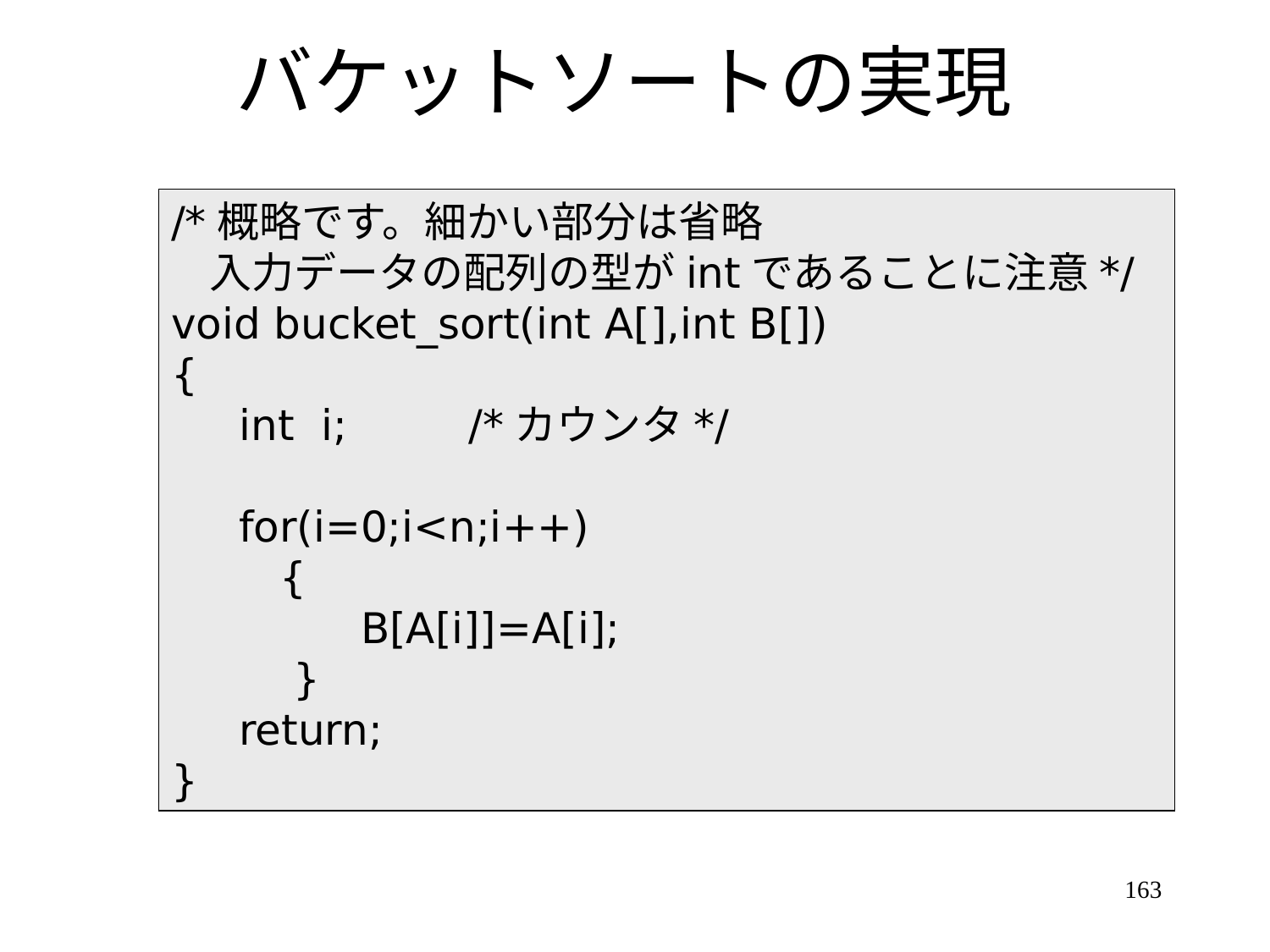

# バケットソートの実現
/*概略です。細かい部分は省略
   入力データの配列の型がintであることに注意*/
void bucket_sort(int A[],int B[])
{
     int  i;         /*カウンタ*/

     for(i=0;i<n;i++)
        {
              B[A[i]]=A[i];
         }
     return;
}
163